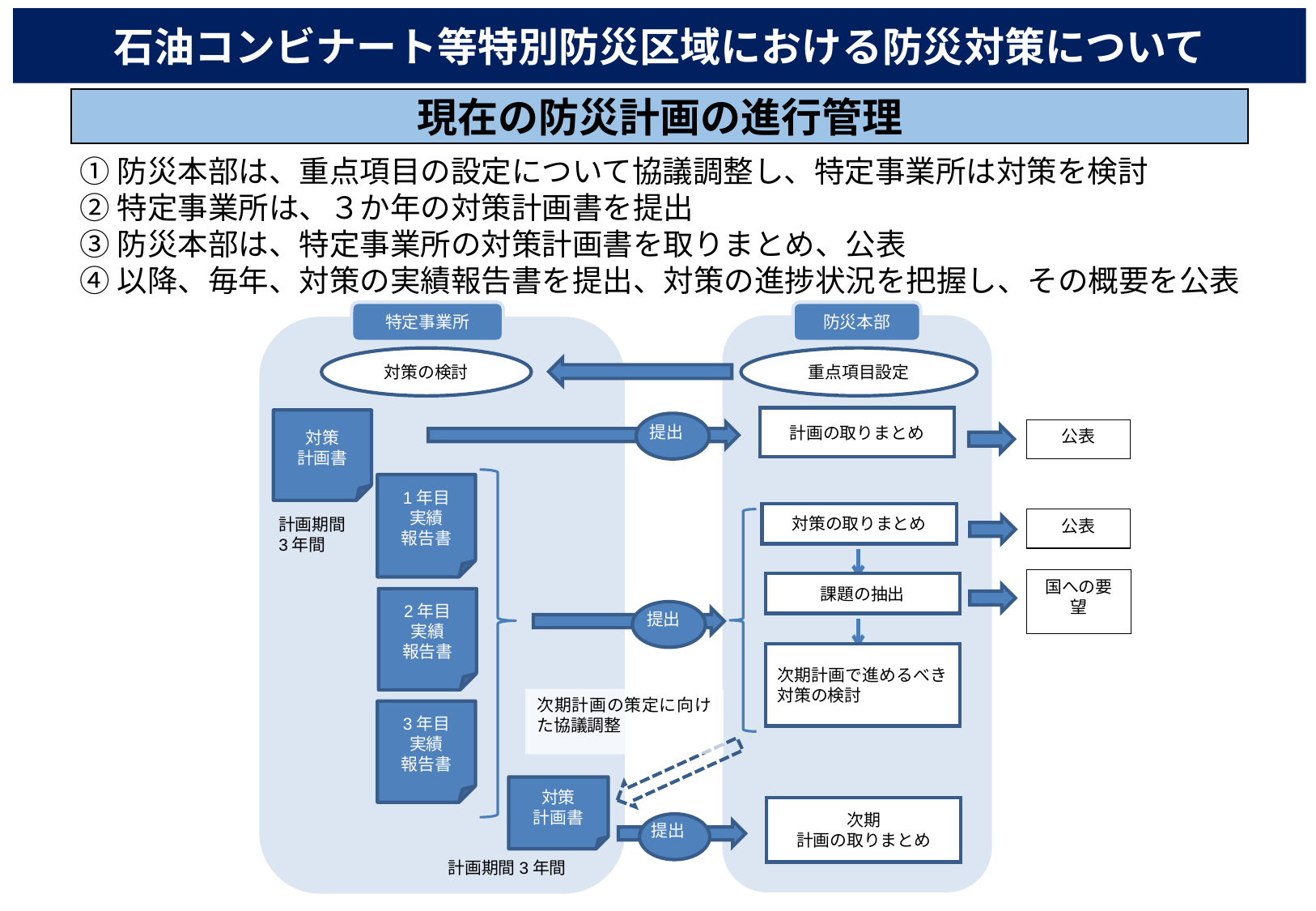

石油コンビナート等特別防災区域における防災対策について
現在の防災計画の進行管理
①防災本部は、重点項目の設定について協議調整し、特定事業所は対策を検討
②特定事業所は、３か年の対策計画書を提出
③防災本部は、特定事業所の対策計画書を取りまとめ、公表
④以降、毎年、対策の実績報告書を提出、対策の進捗状況を把握し、その概要を公表
特定事業所
防災本部

重点項目設定
対策の検討

計画の取りまとめ
対策
計画書

提出
公表

1年目
実績
報告書
対策の取りまとめ
計画期間
3年間

公表

国への要望
課題の抽出

2年目
実績
報告書

提出

次期計画で進めるべき対策の検討
次期計画の策定に向けた協議調整
3年目
実績
報告書

対策
計画書
次期
計画の取りまとめ

提出

計画期間3年間